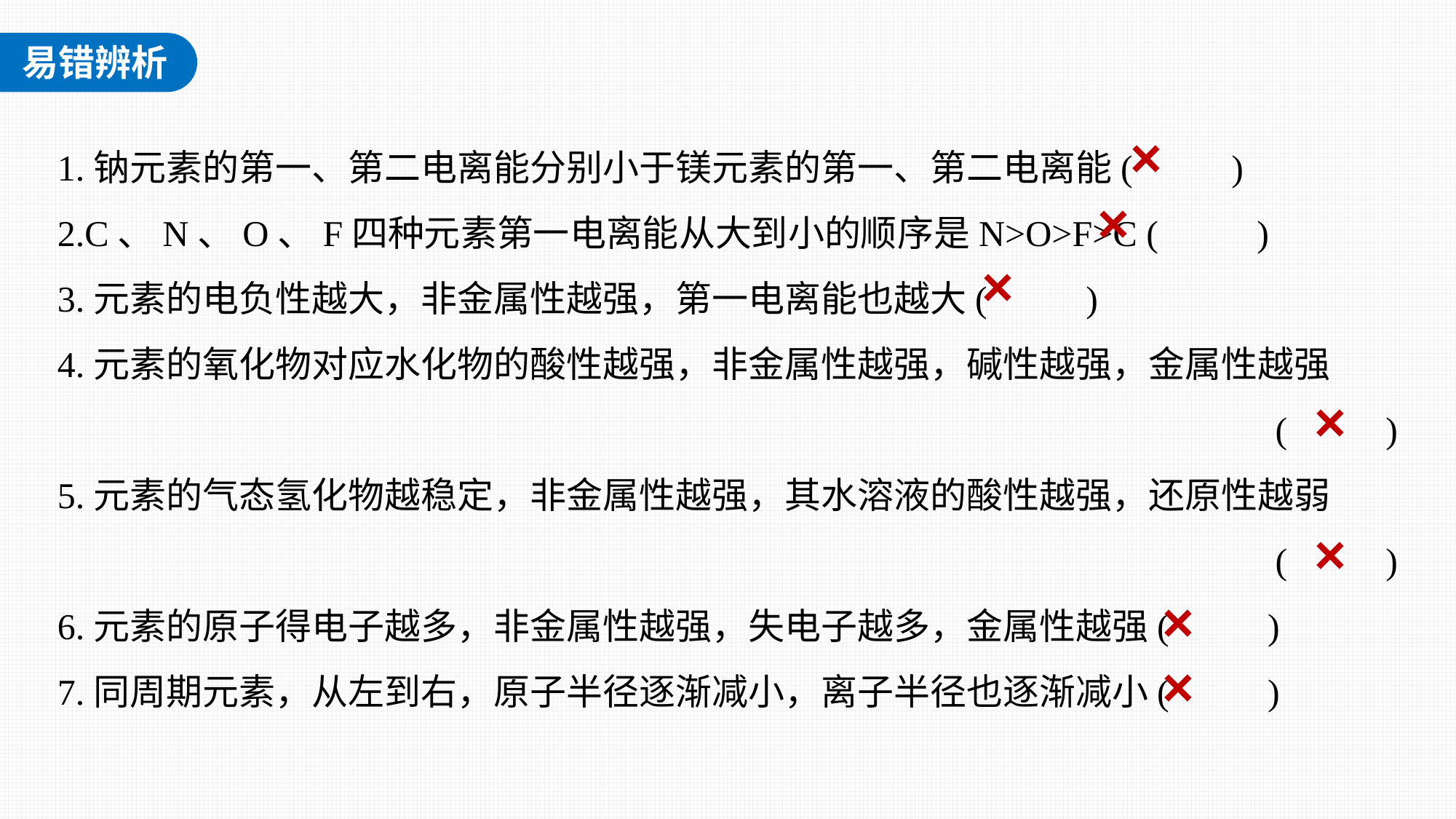

1.钠元素的第一、第二电离能分别小于镁元素的第一、第二电离能(　 　)
2.C、N、O、F四种元素第一电离能从大到小的顺序是N>O>F>C (　 　)
3.元素的电负性越大，非金属性越强，第一电离能也越大(　 　)
4.元素的氧化物对应水化物的酸性越强，非金属性越强，碱性越强，金属性越强
(　 　)
5.元素的气态氢化物越稳定，非金属性越强，其水溶液的酸性越强，还原性越弱
(　 　)
6.元素的原子得电子越多，非金属性越强，失电子越多，金属性越强(　 　)
7.同周期元素，从左到右，原子半径逐渐减小，离子半径也逐渐减小(　 　)
×
×
×
×
×
×
×